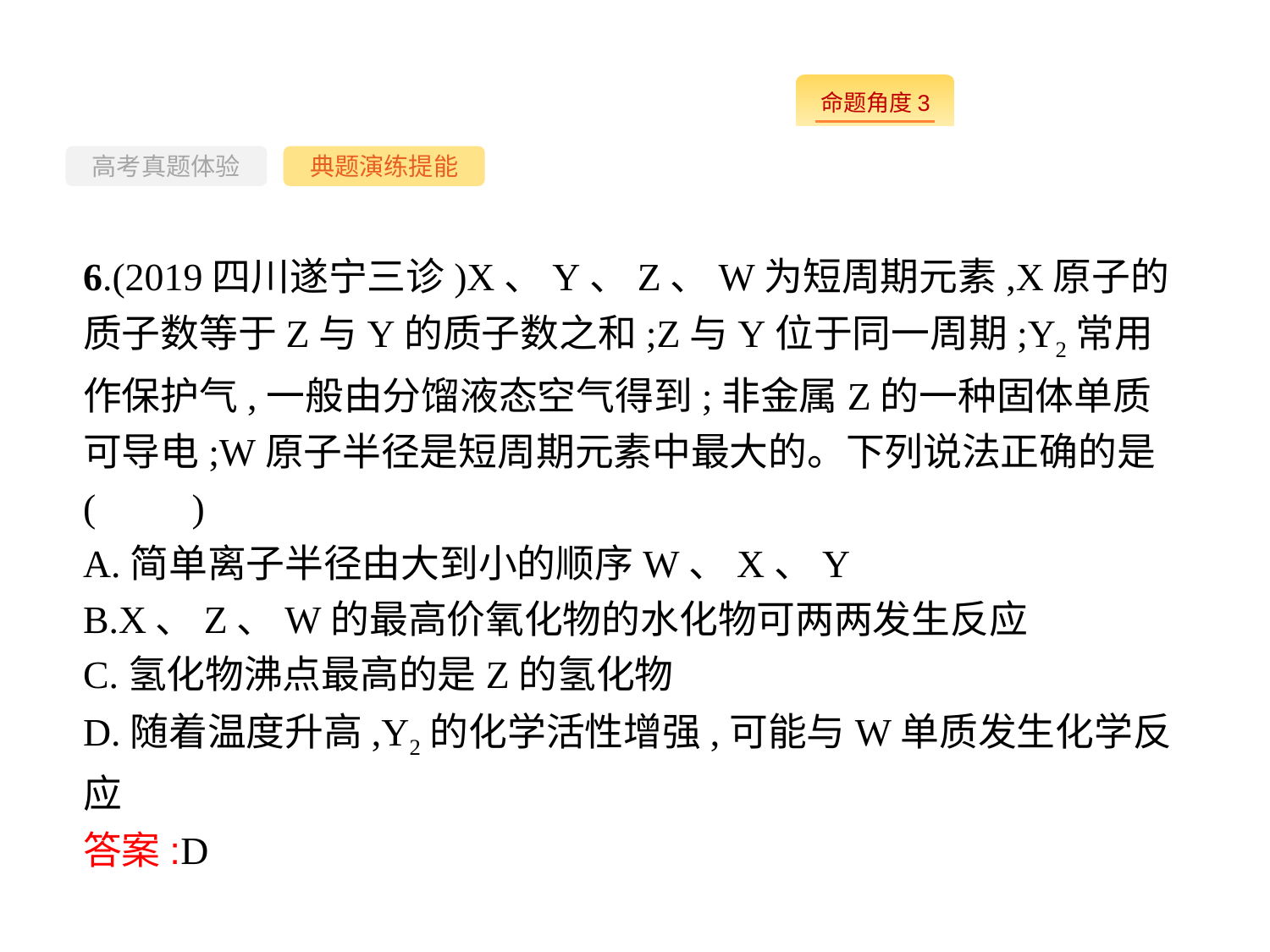

-97-
高考真题体验
典题演练提能
6.(2019四川遂宁三诊)X、Y、Z、W为短周期元素,X原子的质子数等于Z与Y的质子数之和;Z与Y位于同一周期;Y2常用作保护气,一般由分馏液态空气得到;非金属Z的一种固体单质可导电;W原子半径是短周期元素中最大的。下列说法正确的是(　　)
A.简单离子半径由大到小的顺序W、X、Y
B.X、Z、W的最高价氧化物的水化物可两两发生反应
C.氢化物沸点最高的是Z的氢化物
D.随着温度升高,Y2的化学活性增强,可能与W单质发生化学反应
答案:D